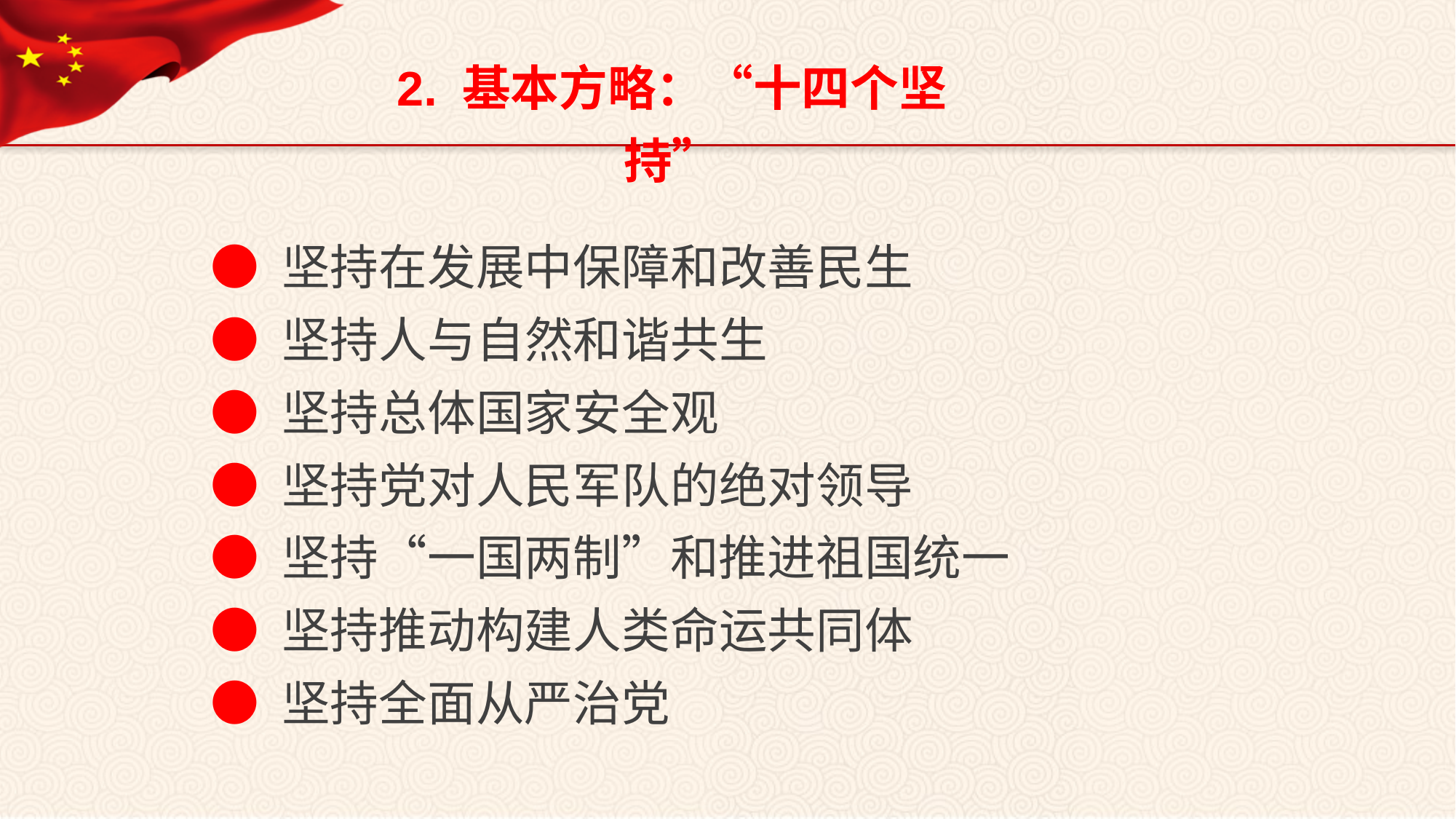

2. 基本方略：“十四个坚持”
● 坚持在发展中保障和改善民生
● 坚持人与自然和谐共生
● 坚持总体国家安全观
● 坚持党对人民军队的绝对领导
● 坚持“一国两制”和推进祖国统一
● 坚持推动构建人类命运共同体
● 坚持全面从严治党